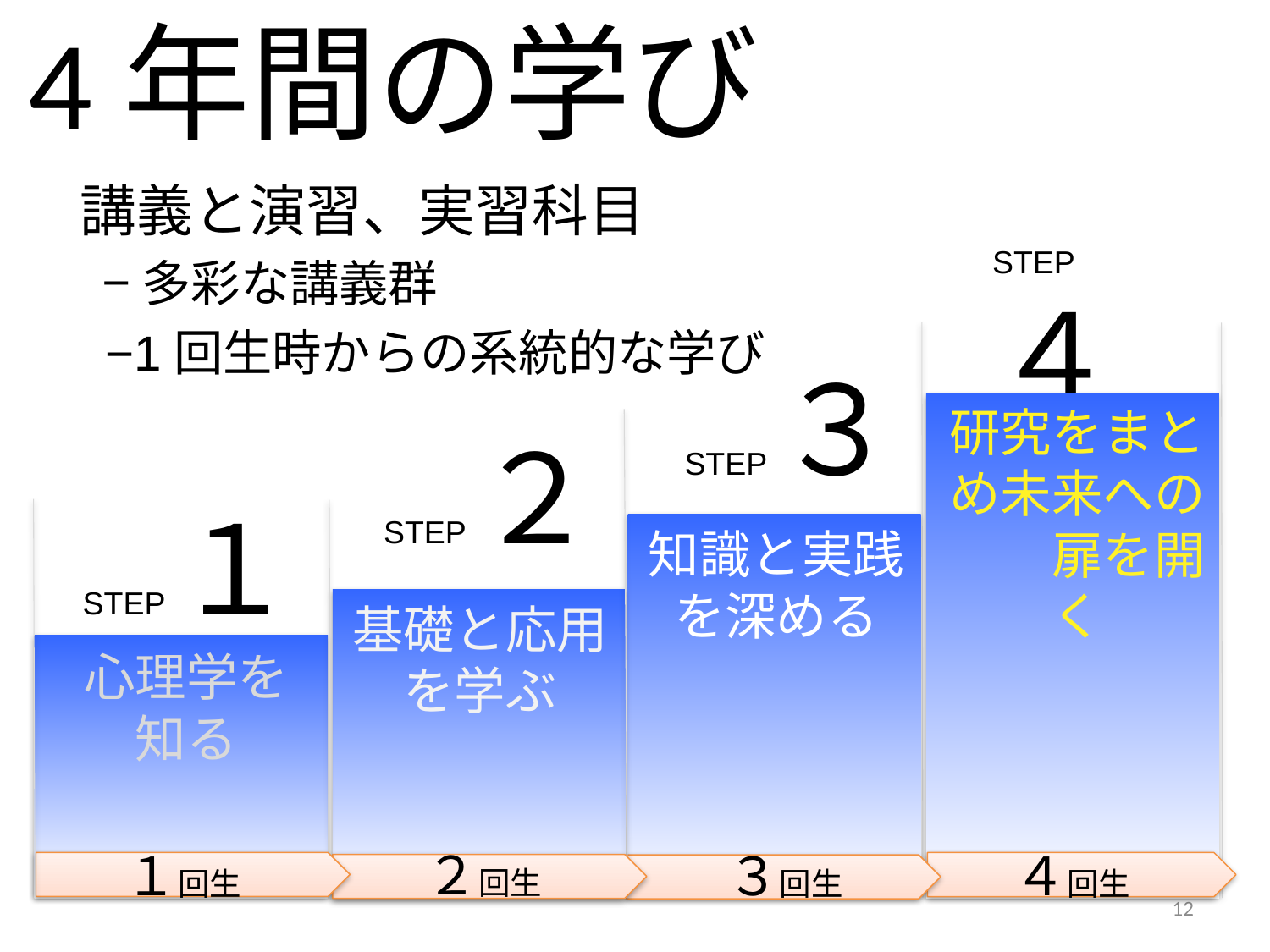

# 4年間の学び
   講義と演習、実習科目
 −多彩な講義群
 −1回生時からの系統的な学び

STEP４
STEP３

研究をまとめ未来への　　扉を開く
STEP２
STEP１

知識と実践を深める

基礎と応用を学ぶ

心理学を知る

２回生
３回生
１回生
４回生
12